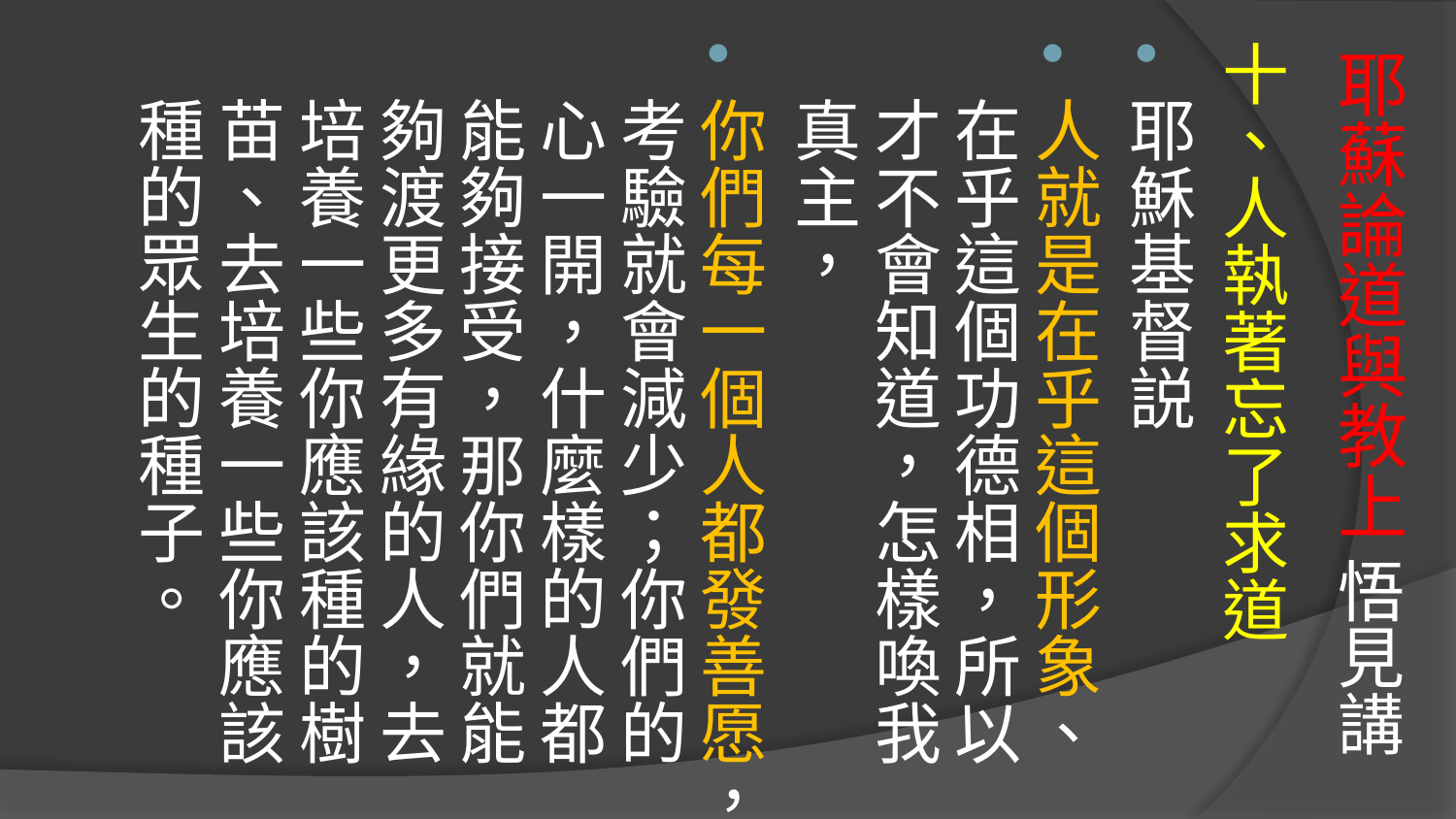

# 耶蘇論道與教上 悟見講
十、人執著忘了求道
耶穌基督説
人就是在乎這個形象、在乎這個功德相，所以才不會知道，怎樣喚我真主，
你們每一個人都發善愿，考驗就會減少；你們的心一開，什麼樣的人都能夠接受，那你們就能夠渡更多有緣的人，去培養一些你應該種的樹苗、去培養一些你應該種的眾生的種子。